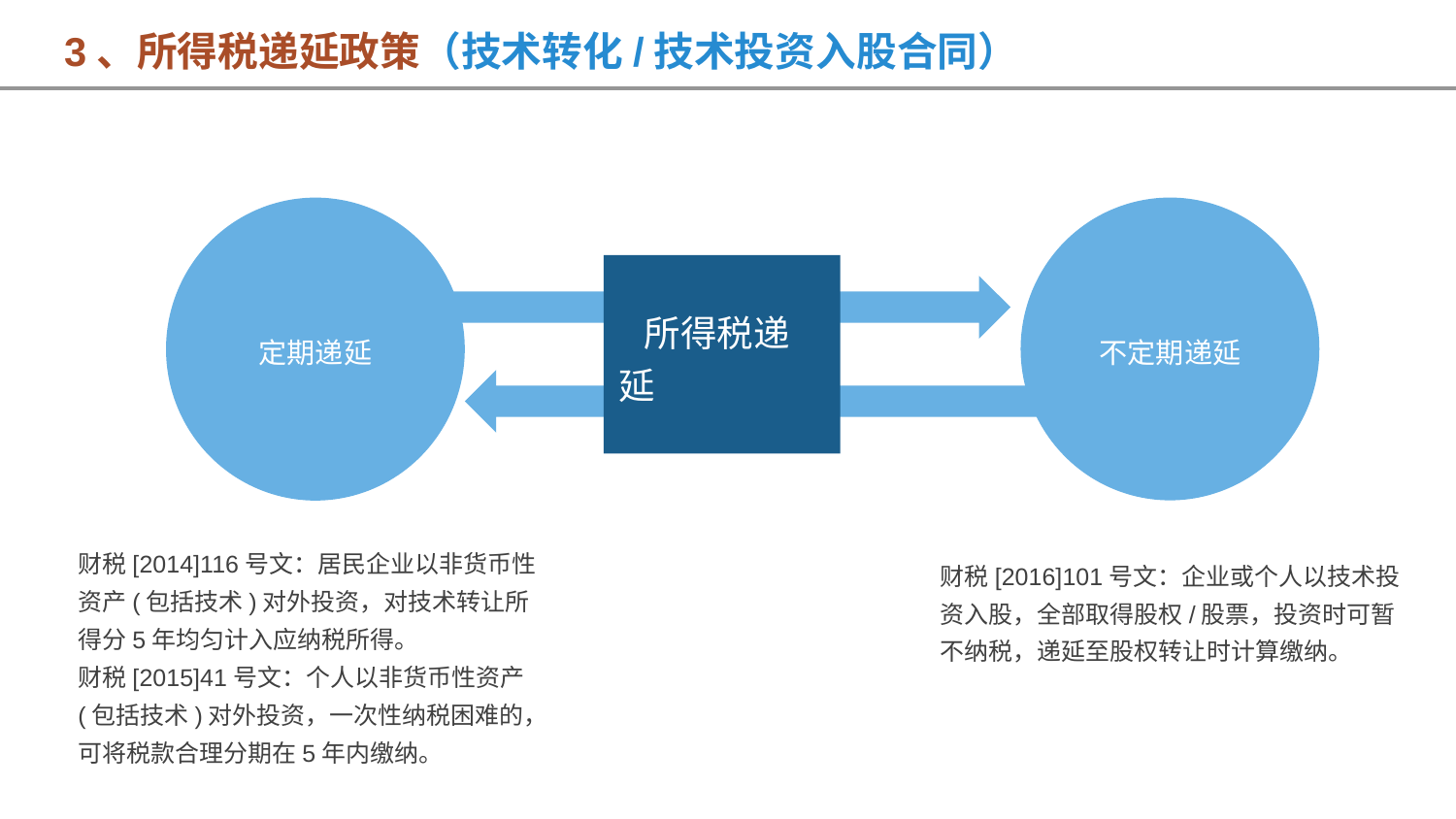

3、所得税递延政策（技术转化/技术投资入股合同）
定期递延
不定期递延
  所得税递延

财税[2014]116号文：居民企业以非货币性资产(包括技术)对外投资，对技术转让所得分5年均匀计入应纳税所得。
财税[2015]41号文：个人以非货币性资产(包括技术)对外投资，一次性纳税困难的，可将税款合理分期在5年内缴纳。
财税[2016]101号文：企业或个人以技术投资入股，全部取得股权/股票，投资时可暂不纳税，递延至股权转让时计算缴纳。